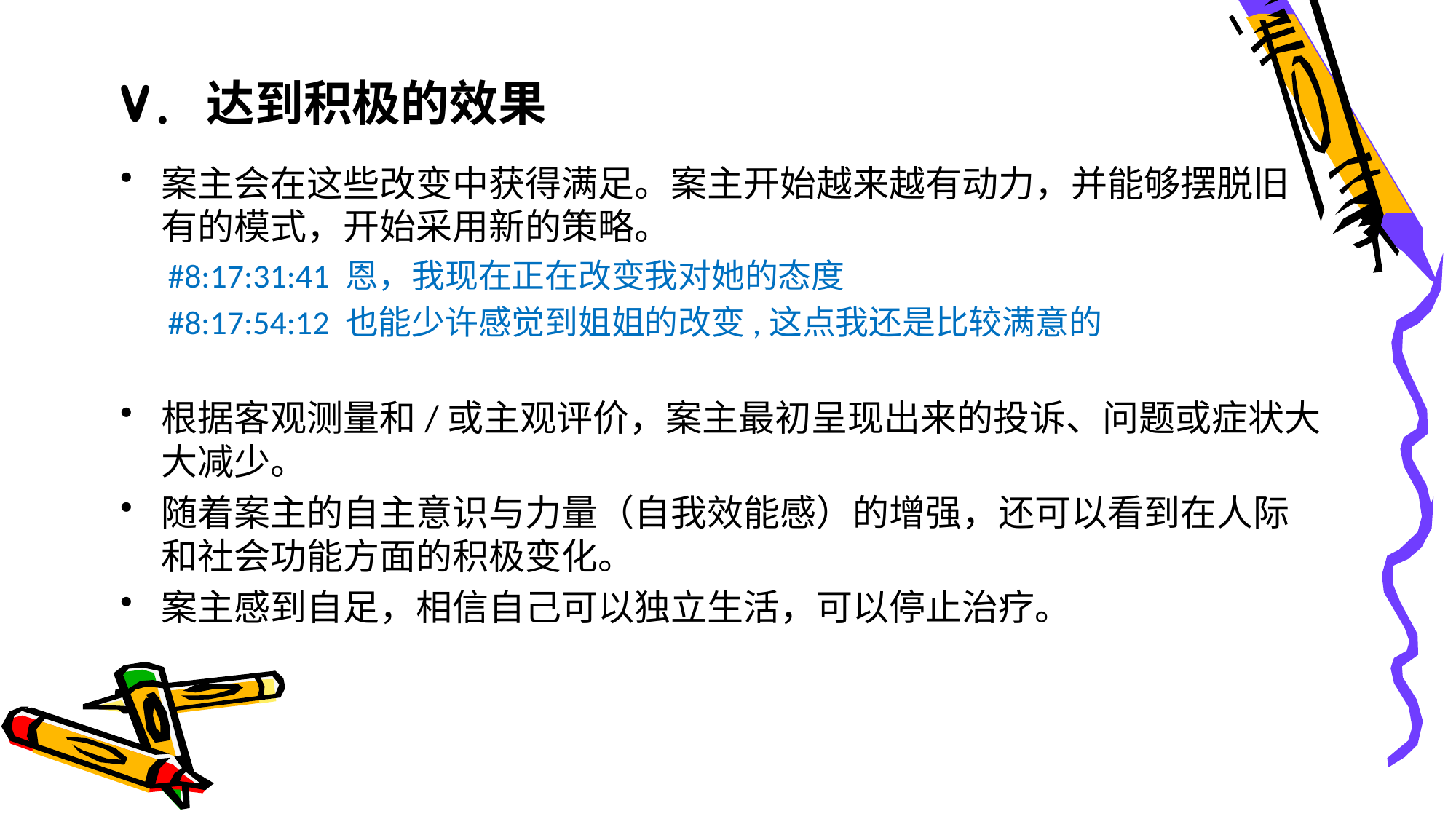

# V. 达到积极的效果
案主会在这些改变中获得满足。案主开始越来越有动力，并能够摆脱旧有的模式，开始采用新的策略。
#8:17:31:41 恩，我现在正在改变我对她的态度
#8:17:54:12 也能少许感觉到姐姐的改变,这点我还是比较满意的

根据客观测量和/或主观评价，案主最初呈现出来的投诉、问题或症状大大减少。
随着案主的自主意识与力量（自我效能感）的增强，还可以看到在人际和社会功能方面的积极变化。
案主感到自足，相信自己可以独立生活，可以停止治疗。